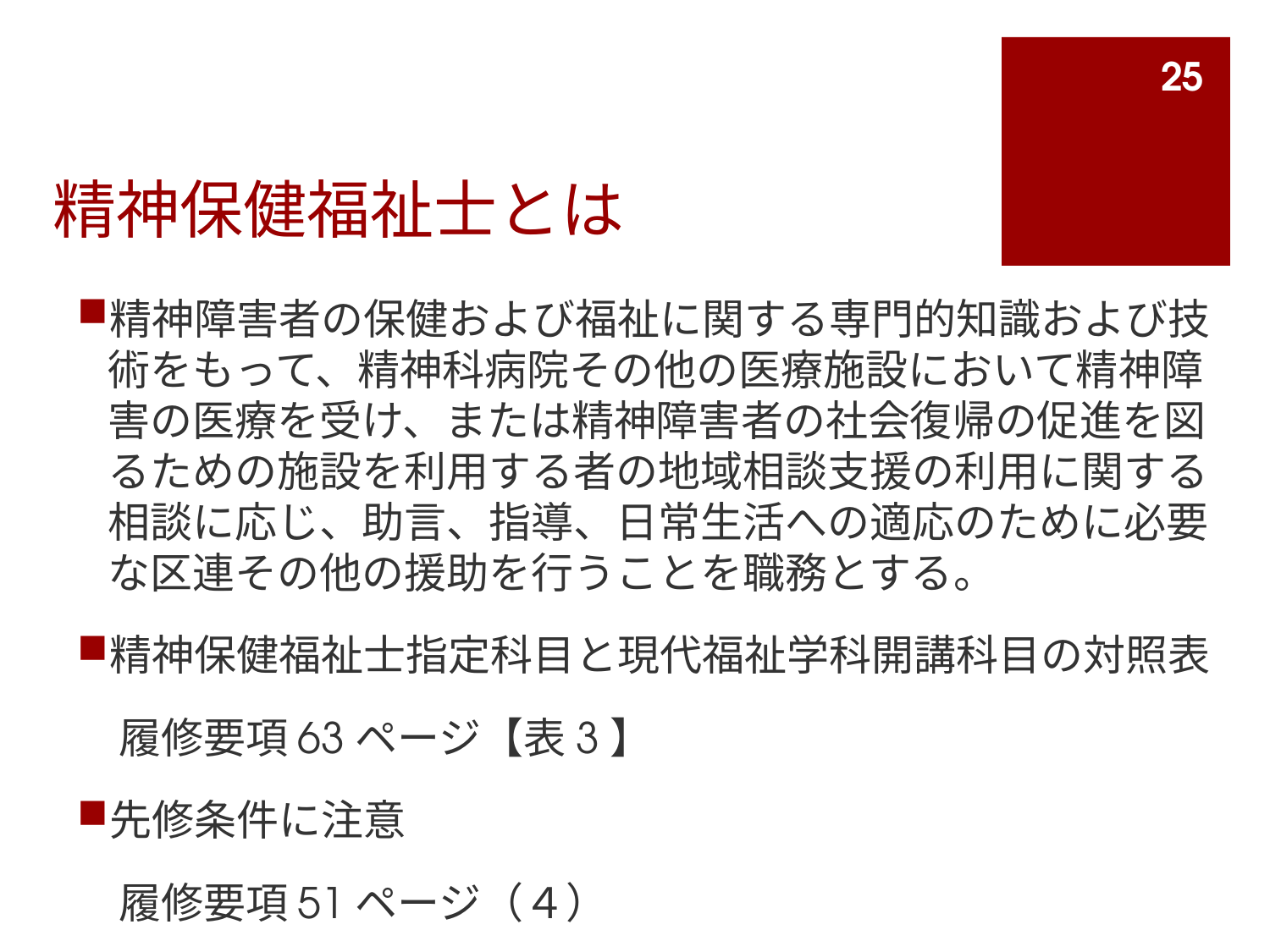

25
# 精神保健福祉士とは
精神障害者の保健および福祉に関する専門的知識および技術をもって、精神科病院その他の医療施設において精神障害の医療を受け、または精神障害者の社会復帰の促進を図るための施設を利用する者の地域相談支援の利用に関する相談に応じ、助言、指導、日常生活への適応のために必要な区連その他の援助を行うことを職務とする。
精神保健福祉士指定科目と現代福祉学科開講科目の対照表
　履修要項63ページ【表3】
先修条件に注意
　履修要項51ページ（４）